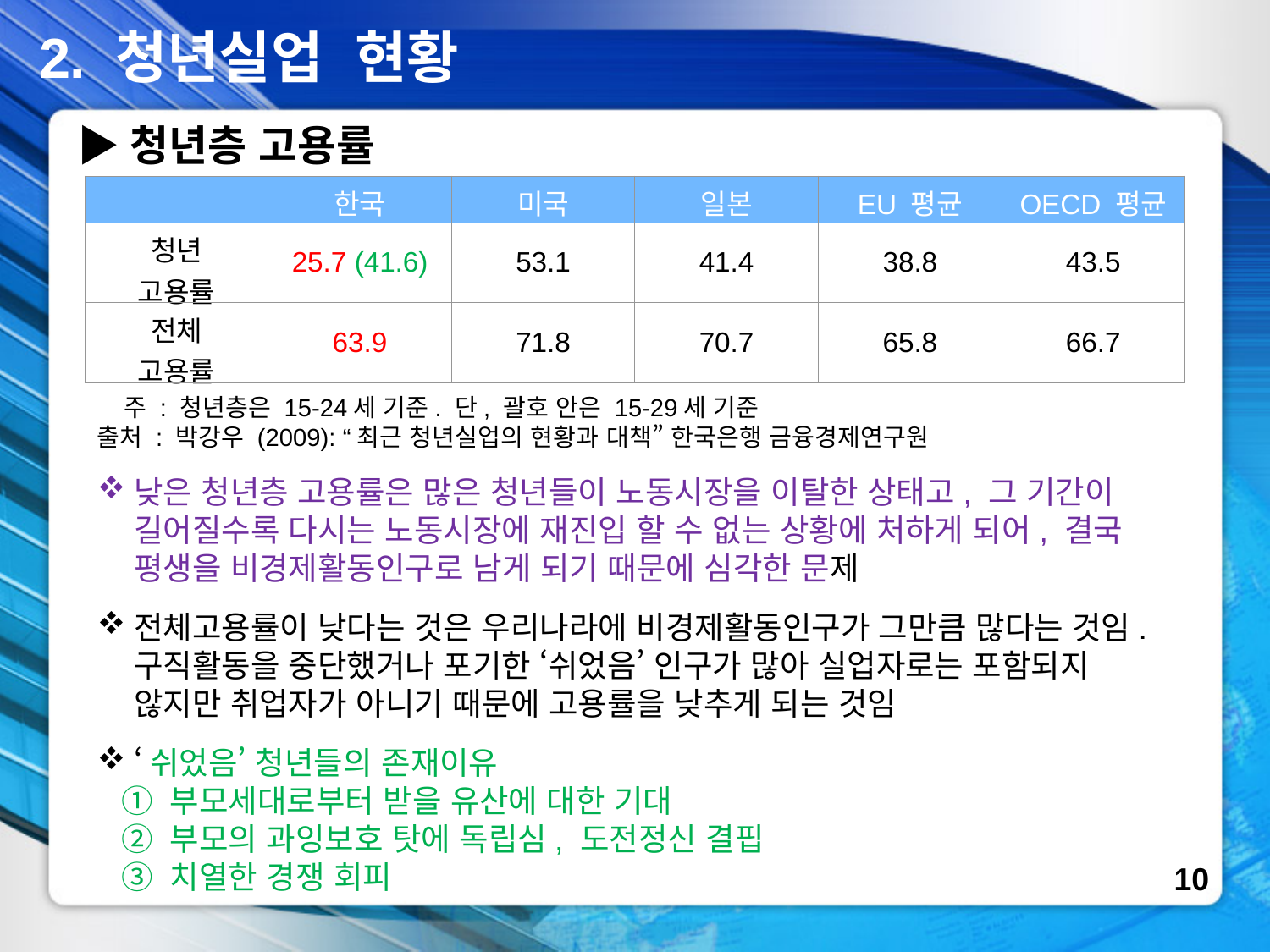

2. 청년실업  현황
▶청년층 고용률
|  | 한국 | 미국 | 일본 | EU 평균 | OECD 평균 |
| --- | --- | --- | --- | --- | --- |
| 청년 고용률 | 25.7 (41.6) | 53.1 | 41.4 | 38.8 | 43.5 |
| 전체 고용률 | 63.9 | 71.8 | 70.7 | 65.8 | 66.7 |
   주 : 청년층은 15-24세 기준. 단, 괄호 안은 15-29세 기준
출처 : 박강우 (2009): “최근 청년실업의 현황과 대책” 한국은행 금융경제연구원
낮은 청년층 고용률은 많은 청년들이 노동시장을 이탈한 상태고, 그 기간이 길어질수록 다시는 노동시장에 재진입 할 수 없는 상황에 처하게 되어, 결국 평생을 비경제활동인구로 남게 되기 때문에 심각한 문제

전체고용률이 낮다는 것은 우리나라에 비경제활동인구가 그만큼 많다는 것임. 구직활동을 중단했거나 포기한 ‘쉬었음’ 인구가 많아 실업자로는 포함되지 않지만 취업자가 아니기 때문에 고용률을 낮추게 되는 것임

‘쉬었음’ 청년들의 존재이유
① 부모세대로부터 받을 유산에 대한 기대
② 부모의 과잉보호 탓에 독립심, 도전정신 결핍
③ 치열한 경쟁 회피
10